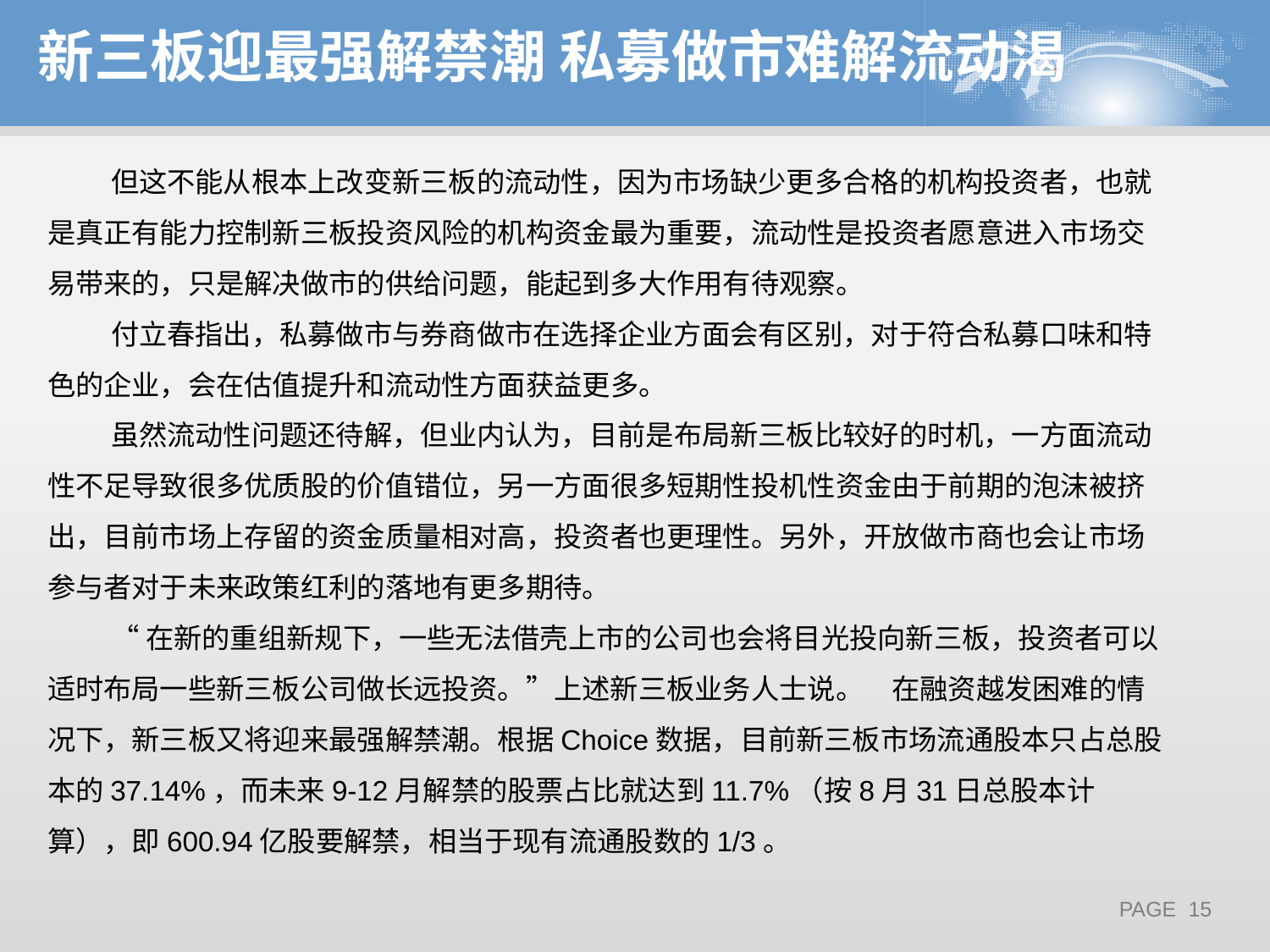

新三板迎最强解禁潮 私募做市难解流动渴
但这不能从根本上改变新三板的流动性，因为市场缺少更多合格的机构投资者，也就是真正有能力控制新三板投资风险的机构资金最为重要，流动性是投资者愿意进入市场交易带来的，只是解决做市的供给问题，能起到多大作用有待观察。
付立春指出，私募做市与券商做市在选择企业方面会有区别，对于符合私募口味和特色的企业，会在估值提升和流动性方面获益更多。
虽然流动性问题还待解，但业内认为，目前是布局新三板比较好的时机，一方面流动性不足导致很多优质股的价值错位，另一方面很多短期性投机性资金由于前期的泡沫被挤出，目前市场上存留的资金质量相对高，投资者也更理性。另外，开放做市商也会让市场参与者对于未来政策红利的落地有更多期待。
“在新的重组新规下，一些无法借壳上市的公司也会将目光投向新三板，投资者可以适时布局一些新三板公司做长远投资。”上述新三板业务人士说。　在融资越发困难的情况下，新三板又将迎来最强解禁潮。根据Choice数据，目前新三板市场流通股本只占总股本的37.14%，而未来9-12月解禁的股票占比就达到11.7%（按8月31日总股本计算），即600.94亿股要解禁，相当于现有流通股数的1/3。